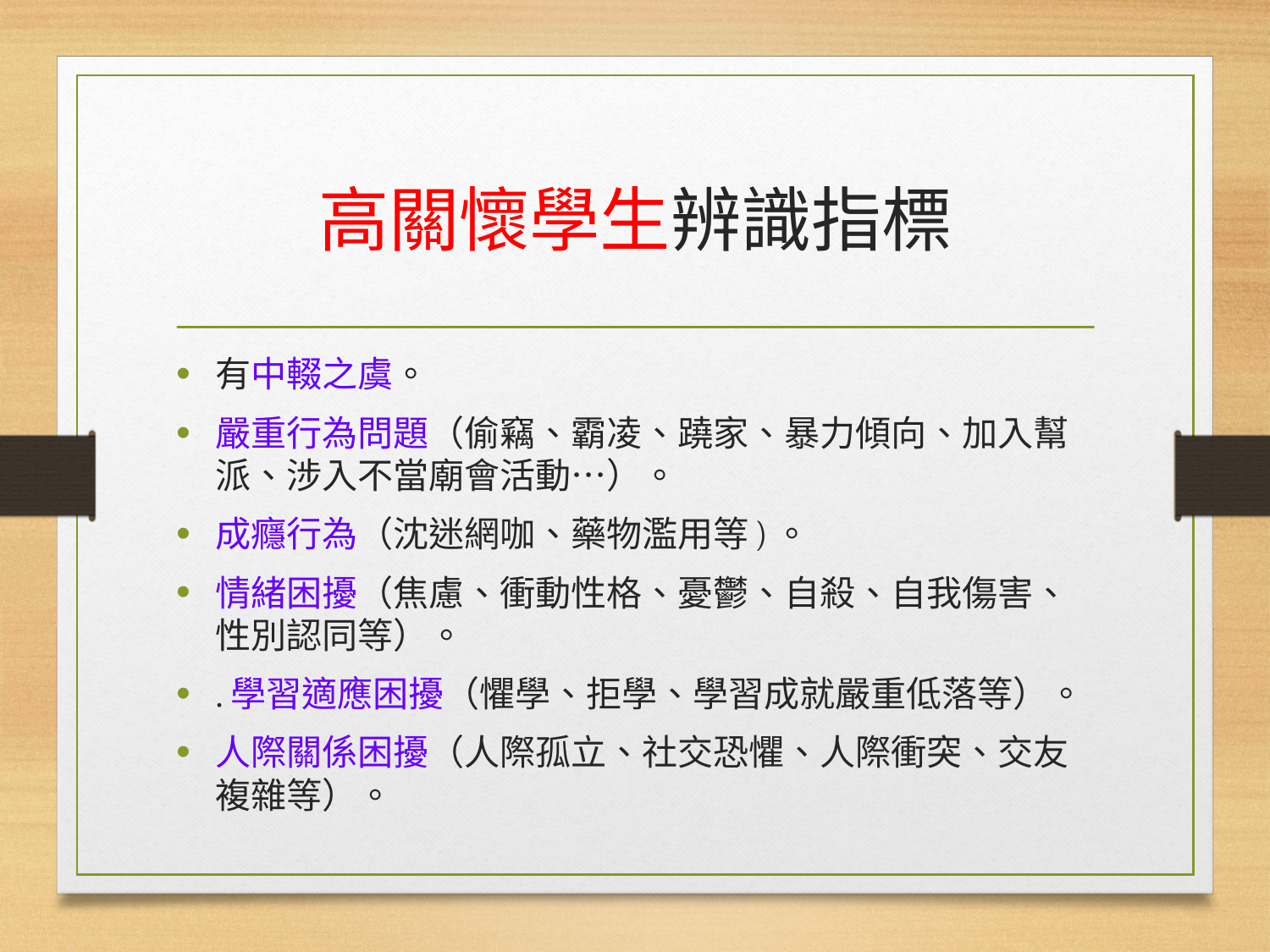

# 高關懷學生辨識指標
有中輟之虞。
嚴重行為問題（偷竊、霸凌、蹺家、暴力傾向、加入幫派、涉入不當廟會活動…）。
成癮行為（沈迷網咖、藥物濫用等)。
情緒困擾（焦慮、衝動性格、憂鬱、自殺、自我傷害、性別認同等）。
.學習適應困擾（懼學、拒學、學習成就嚴重低落等）。
人際關係困擾（人際孤立、社交恐懼、人際衝突、交友複雜等）。